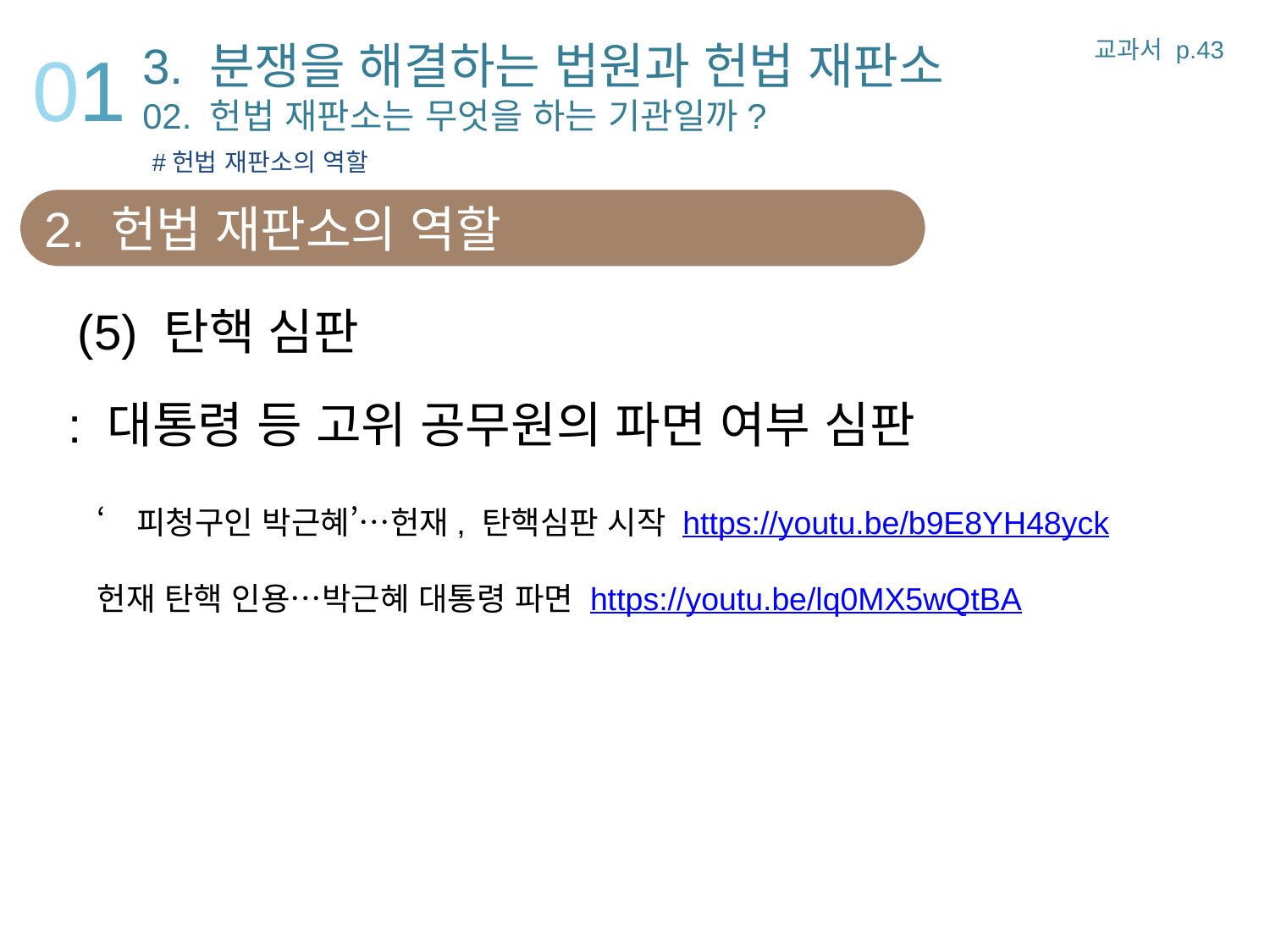

3. 분쟁을 해결하는 법원과 헌법 재판소
02. 헌법 재판소는 무엇을 하는 기관일까?
 #헌법 재판소의 역할
교과서 p.43
01

2. 헌법 재판소의 역할
(5) 탄핵 심판

: 대통령 등 고위 공무원의 파면 여부 심판
‘피청구인 박근혜’…헌재, 탄핵심판 시작 https://youtu.be/b9E8YH48yck

헌재 탄핵 인용…박근혜 대통령 파면 https://youtu.be/lq0MX5wQtBA